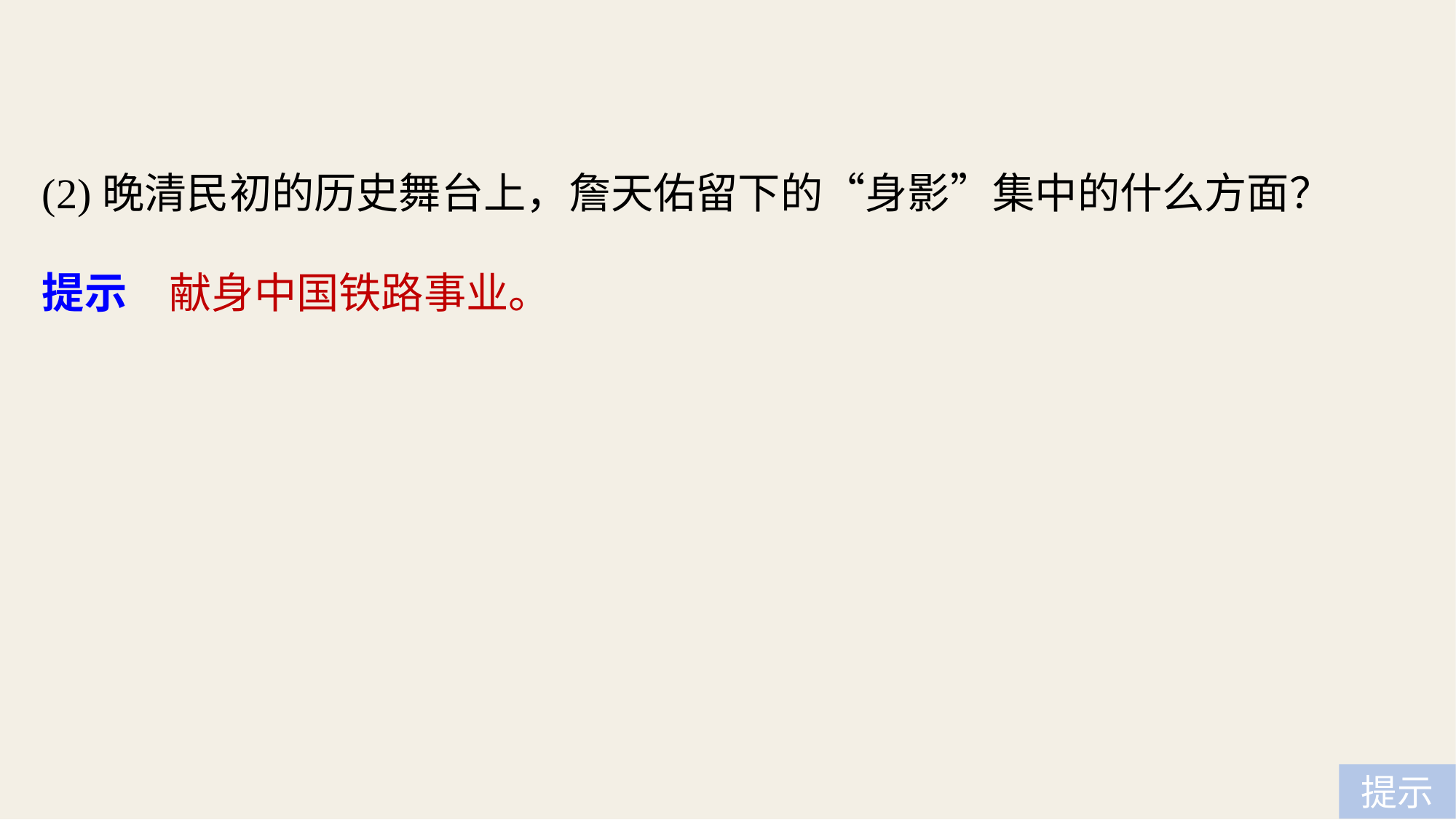

(2)晚清民初的历史舞台上，詹天佑留下的“身影”集中的什么方面？
提示　献身中国铁路事业。
提示